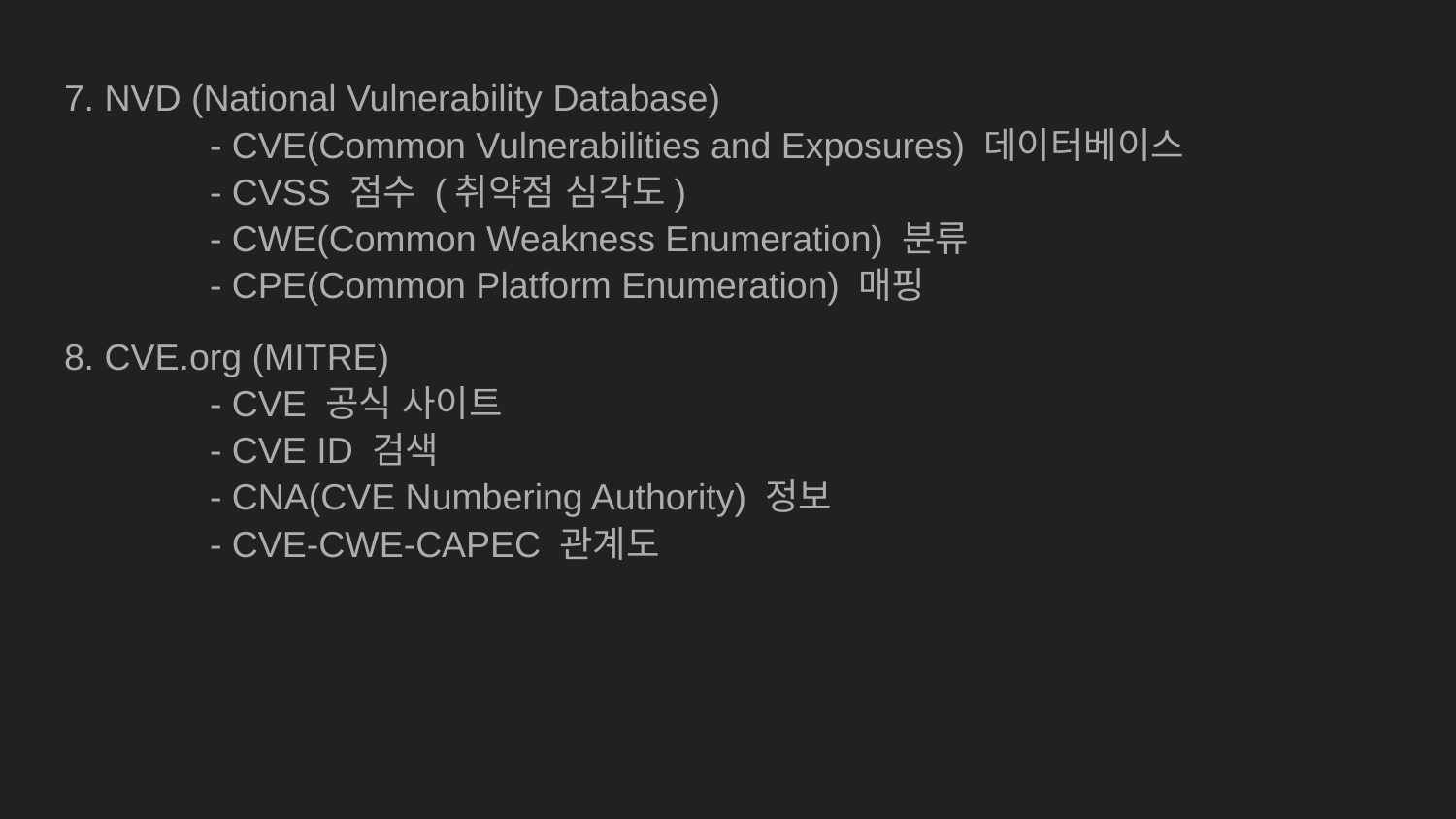

7. NVD (National Vulnerability Database)
	- CVE(Common Vulnerabilities and Exposures) 데이터베이스
	- CVSS 점수 (취약점 심각도)
	- CWE(Common Weakness Enumeration) 분류
	- CPE(Common Platform Enumeration) 매핑
8. CVE.org (MITRE)
	- CVE 공식 사이트
	- CVE ID 검색
	- CNA(CVE Numbering Authority) 정보
	- CVE-CWE-CAPEC 관계도